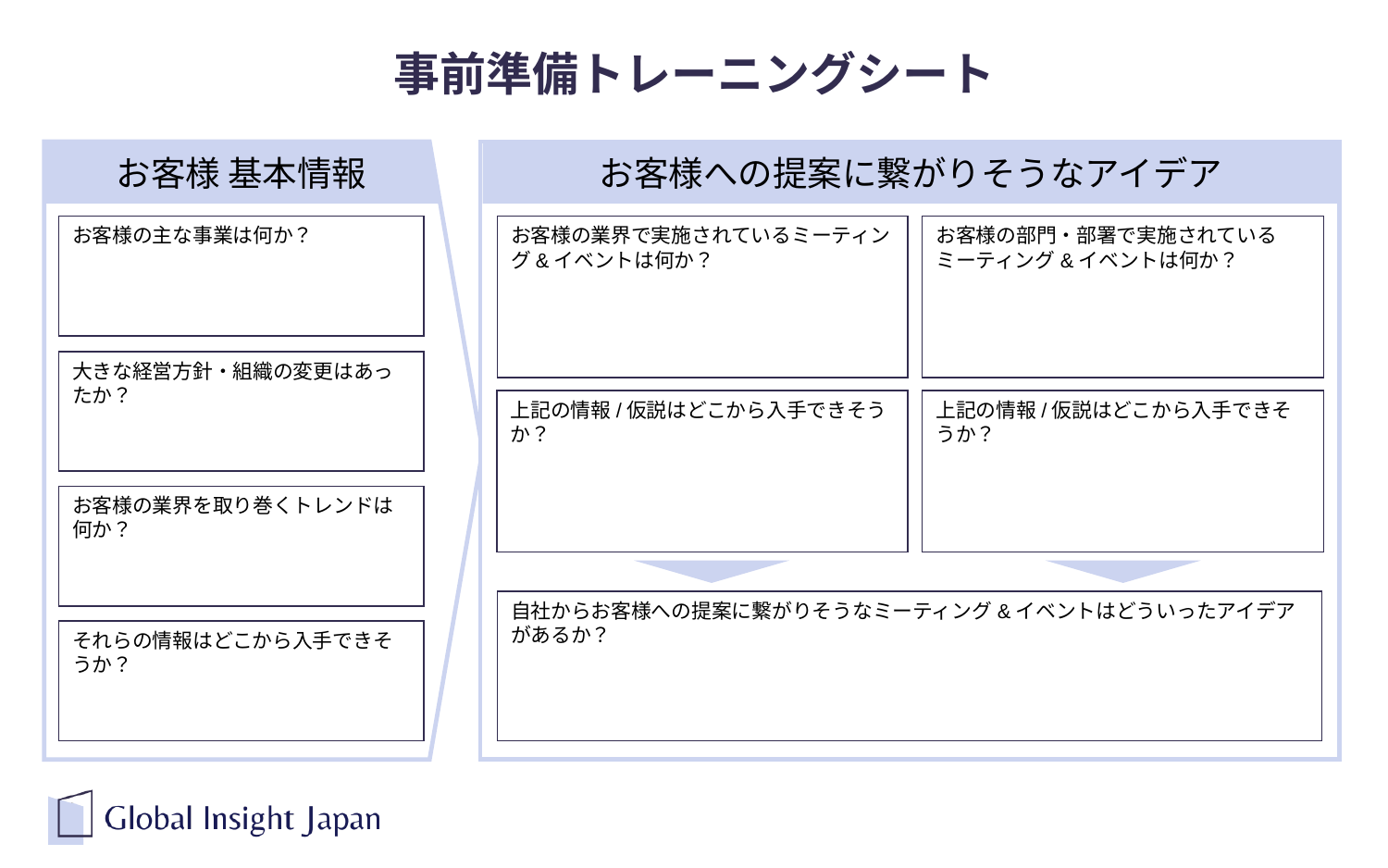

事前準備トレーニングシート
お客様への提案に繋がりそうなアイデア
お客様 基本情報

お客様の主な事業は何か？
お客様の業界で実施されているミーティング&イベントは何か？
お客様の部門・部署で実施されているミーティング&イベントは何か？
大きな経営方針・組織の変更はあったか？
上記の情報/仮説はどこから入手できそうか？
上記の情報/仮説はどこから入手できそうか？
お客様の業界を取り巻くトレンドは何か？

自社からお客様への提案に繋がりそうなミーティング&イベントはどういったアイデアがあるか？
それらの情報はどこから入手できそうか？